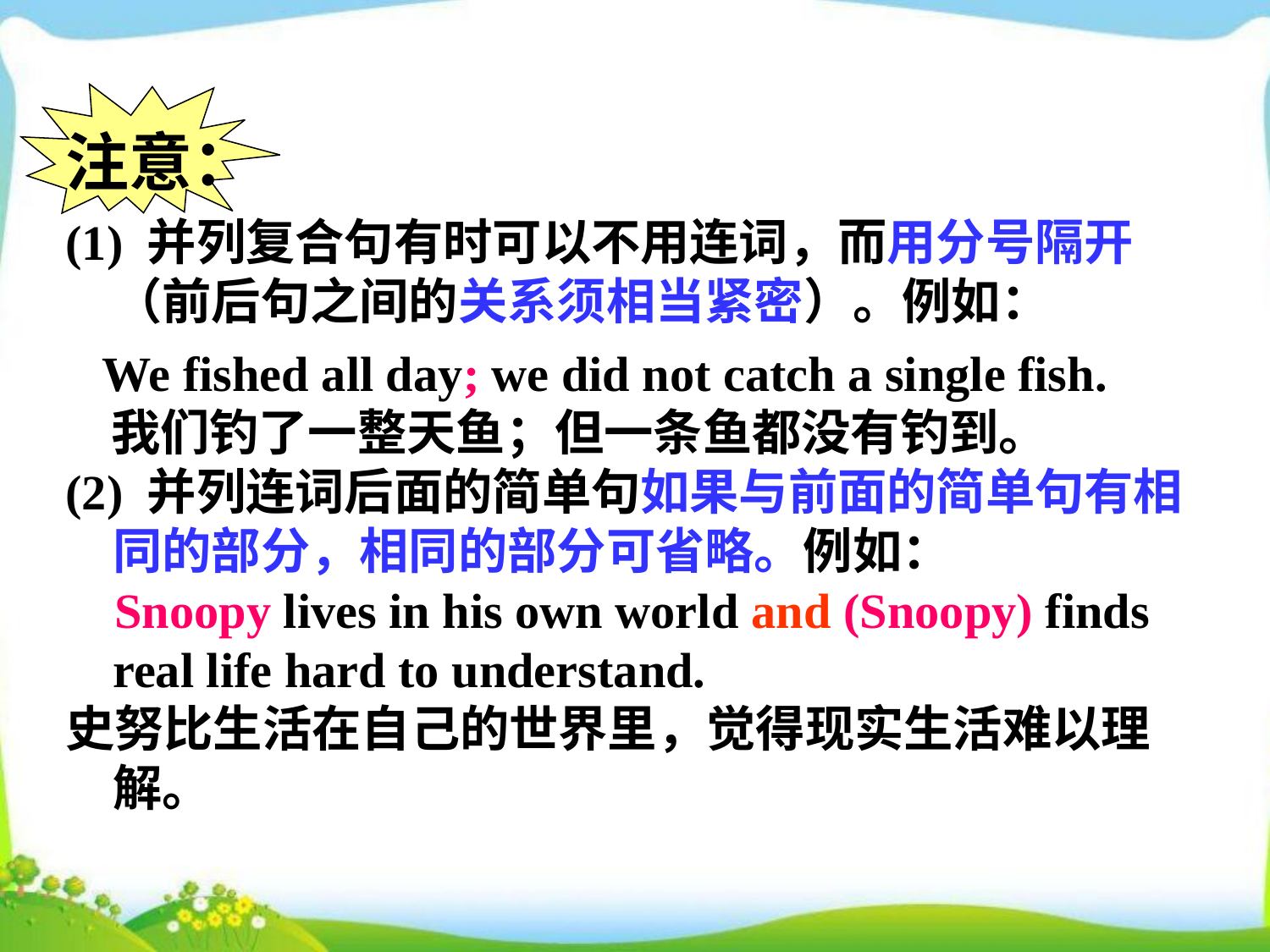

注意：
(1) 并列复合句有时可以不用连词，而用分号隔开（前后句之间的关系须相当紧密）。例如：
   We fished all day; we did not catch a single fish.
   我们钓了一整天鱼；但一条鱼都没有钓到。
(2) 并列连词后面的简单句如果与前面的简单句有相同的部分，相同的部分可省略。例如：
    Snoopy lives in his own world and (Snoopy) finds real life hard to understand.
史努比生活在自己的世界里，觉得现实生活难以理解。